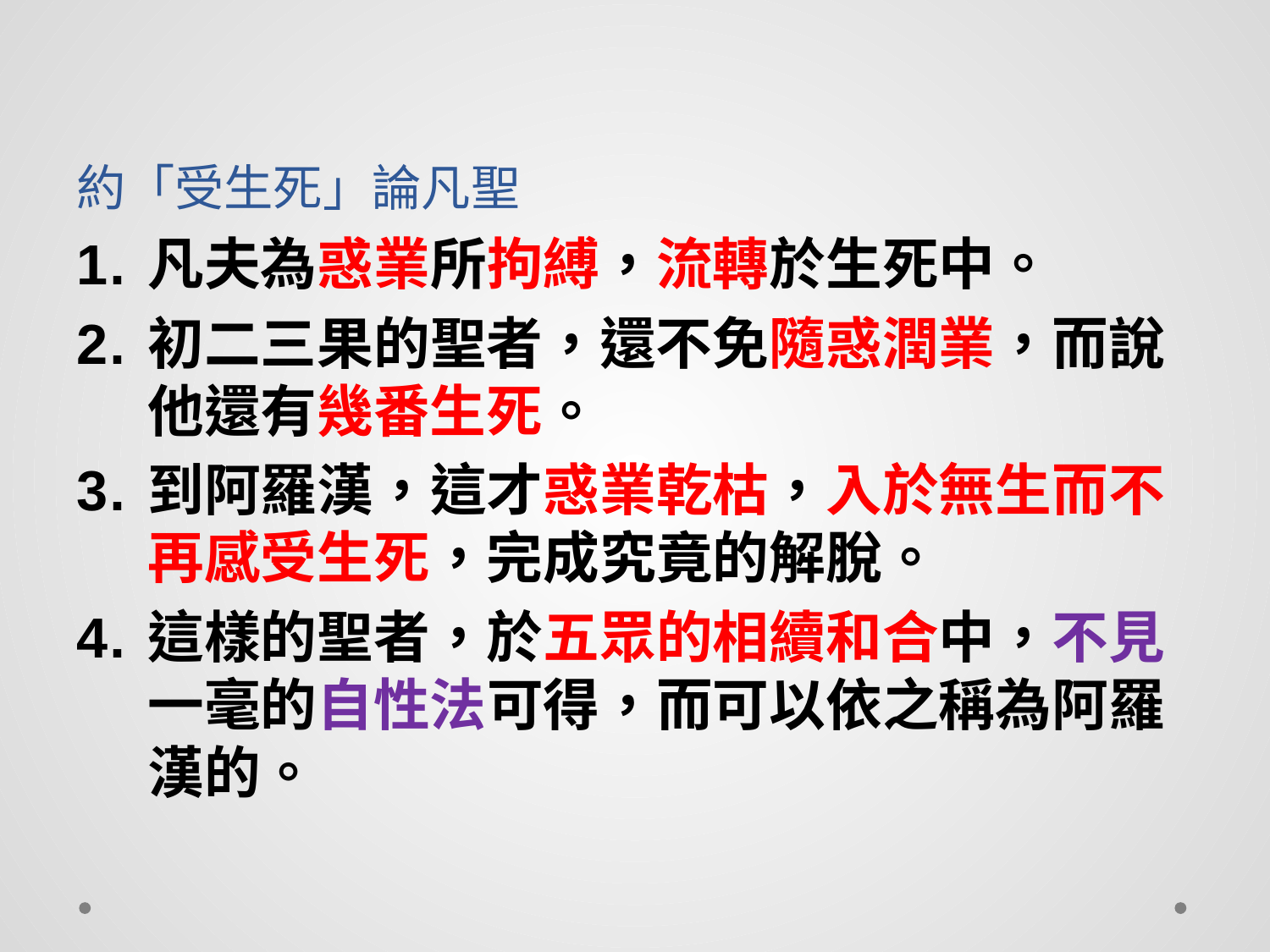

# 約「受生死」論凡聖
凡夫為惑業所拘縛，流轉於生死中。
初二三果的聖者，還不免隨惑潤業，而說他還有幾番生死。
到阿羅漢，這才惑業乾枯，入於無生而不再感受生死，完成究竟的解脫。
這樣的聖者，於五眾的相續和合中，不見一毫的自性法可得，而可以依之稱為阿羅漢的。